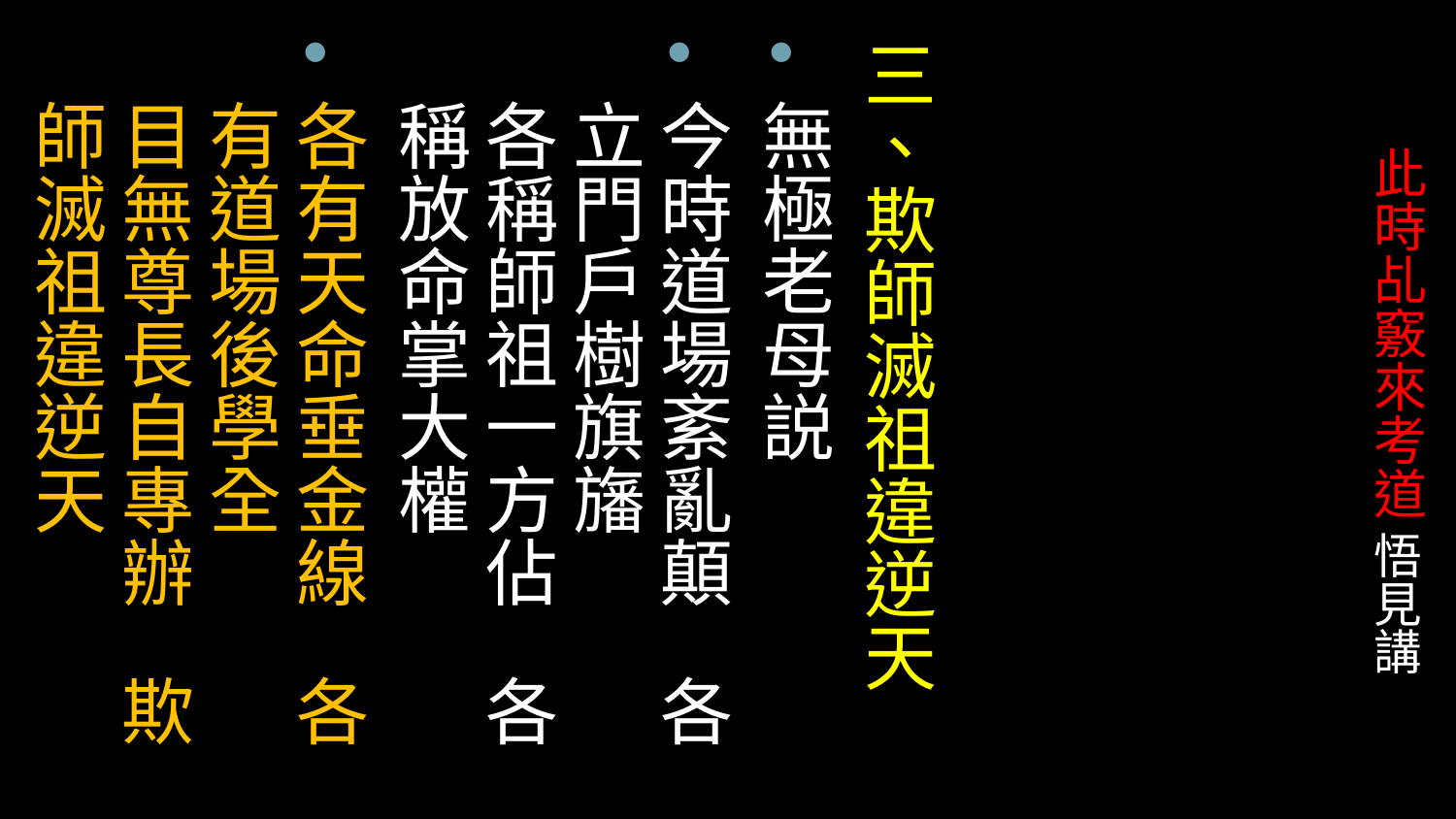

三、欺師滅祖違逆天
無極老母説
今時道場紊亂顛    各立門戶樹旗旛
各稱師祖一方佔    各稱放命掌大權
各有天命垂金線    各有道場後學全
目無尊長自專辦    欺師滅祖違逆天
# 此時乩竅來考道 悟見講